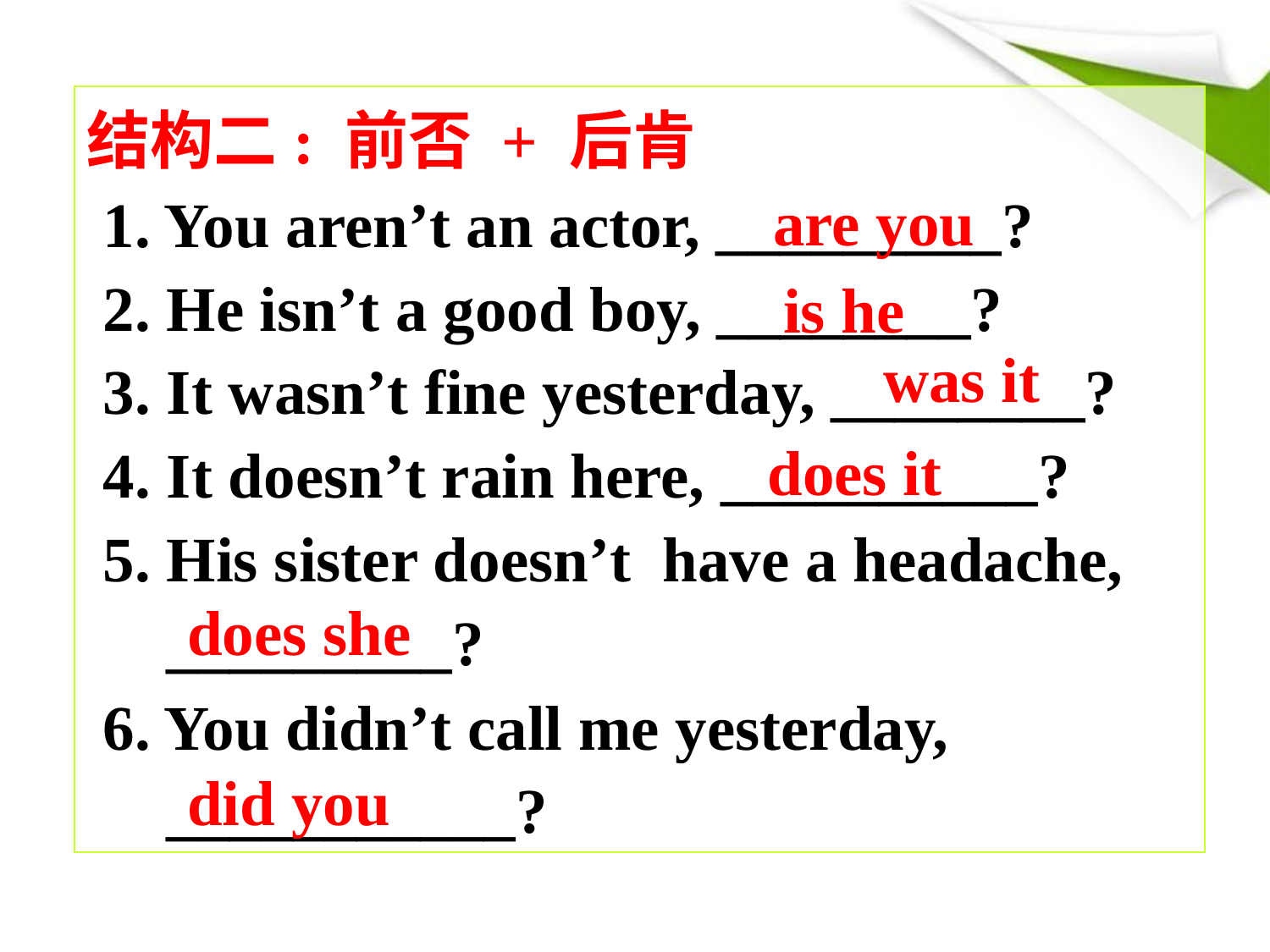

结构二: 前否 + 后肯
 1. You aren’t an actor, _________?
 2. He isn’t a good boy, ________?
 3. It wasn’t fine yesterday, ________?
 4. It doesn’t rain here, __________?
 5. His sister doesn’t  have a headache,
     _________?
 6. You didn’t call me yesterday,
     ___________?
 are you
 is he
 was it
does it
does she
did you